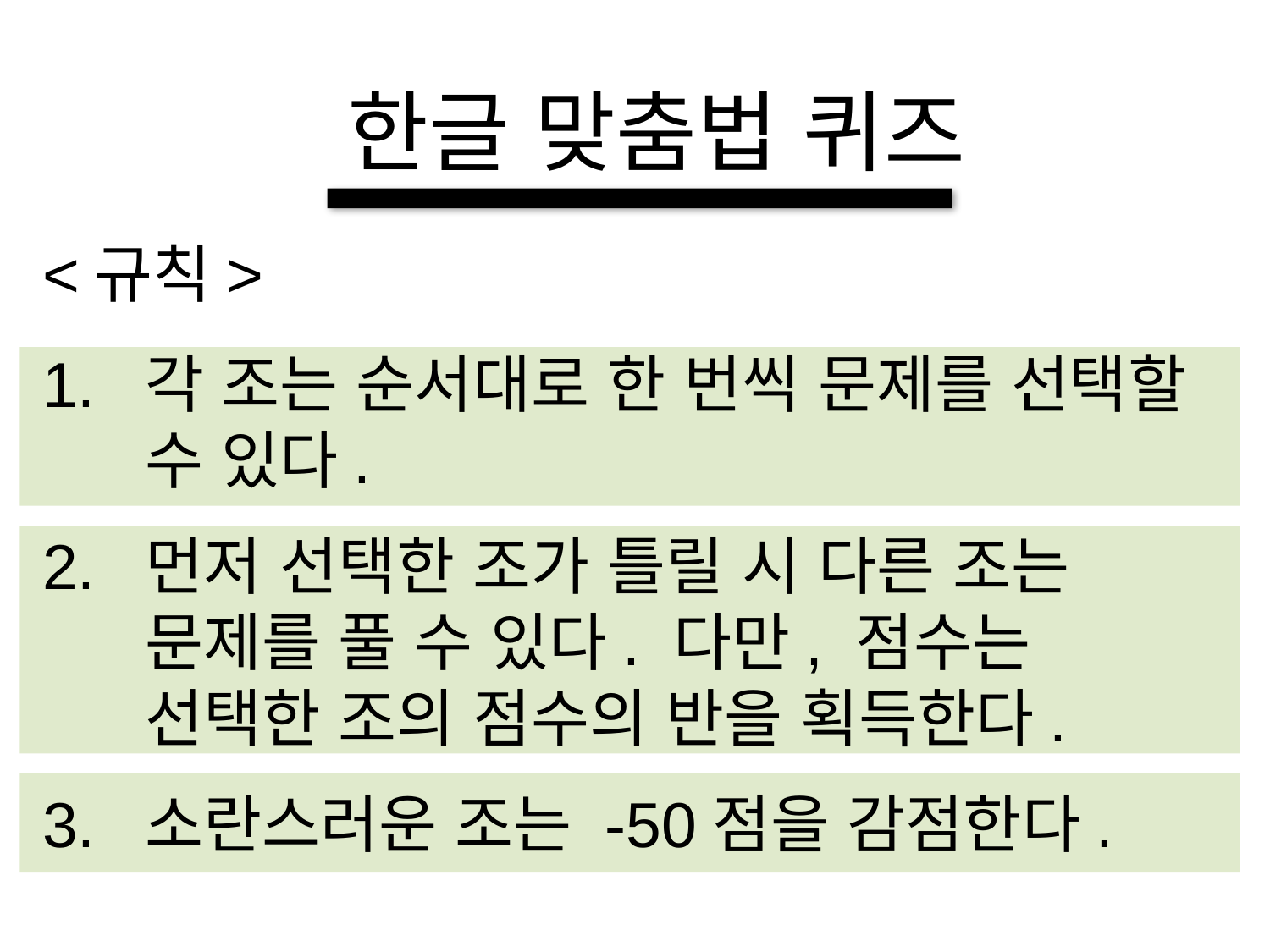

한글 맞춤법 퀴즈

<규칙>

각 조는 순서대로 한 번씩 문제를 선택할 수 있다.

먼저 선택한 조가 틀릴 시 다른 조는 문제를 풀 수 있다. 다만, 점수는 선택한 조의 점수의 반을 획득한다.

소란스러운 조는 -50점을 감점한다.